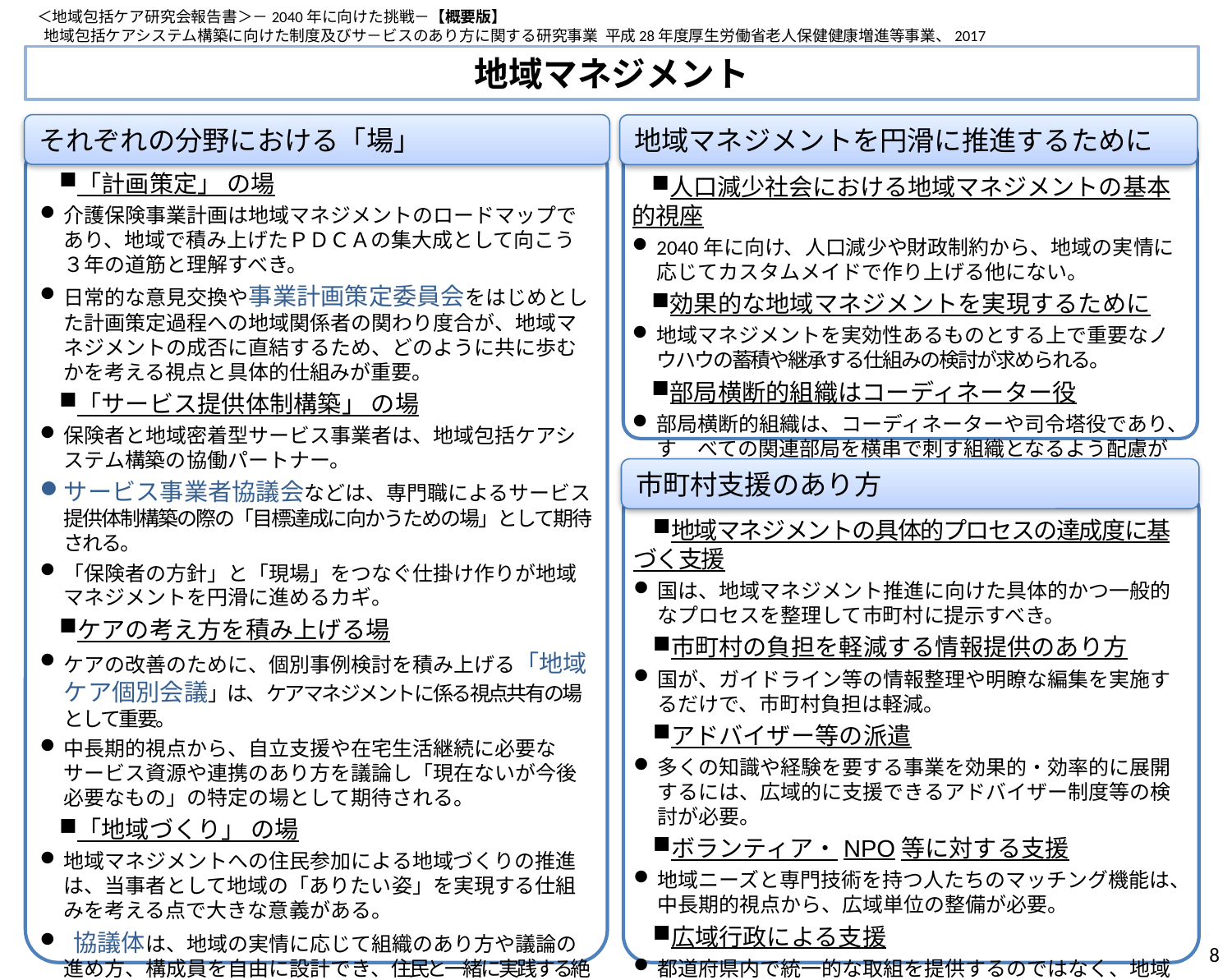

＜地域包括ケア研究会報告書＞－2040年に向けた挑戦－【概要版】
 地域包括ケアシステム構築に向けた制度及びサ－ビスのあり方に関する研究事業  平成28年度厚生労働省老人保健健康増進等事業、2017
地域マネジメント
それぞれの分野における「場」
地域マネジメントを円滑に推進するために

「計画策定」 の場
介護保険事業計画は地域マネジメントのロードマップであり、地域で積み上げたＰＤＣＡの集大成として向こう３年の道筋と理解すべき。
日常的な意見交換や事業計画策定委員会をはじめとした計画策定過程への地域関係者の関わり度合が、地域マネジメントの成否に直結するため、どのように共に歩むかを考える視点と具体的仕組みが重要。
「サービス提供体制構築」 の場
保険者と地域密着型サービス事業者は、地域包括ケアシステム構築の協働パートナー。
サービス事業者協議会などは、専門職によるサービス提供体制構築の際の「目標達成に向かうための場」として期待される。
「保険者の方針」と「現場」をつなぐ仕掛け作りが地域マネジメントを円滑に進めるカギ。
ケアの考え方を積み上げる場
ケアの改善のために、個別事例検討を積み上げる「地域ケア個別会議」は、ケアマネジメントに係る視点共有の場として重要。
中長期的視点から、自立支援や在宅生活継続に必要なサービス資源や連携のあり方を議論し「現在ないが今後必要なもの」の特定の場として期待される。
「地域づくり」 の場
地域マネジメントへの住民参加による地域づくりの推進は、当事者として地域の「ありたい姿」を実現する仕組みを考える点で大きな意義がある。
 協議体は、地域の実情に応じて組織のあり方や議論の進め方、構成員を自由に設計でき、住民と一緒に実践する絶好の場。
人口減少社会における地域マネジメントの基本的視座
2040年に向け、人口減少や財政制約から、地域の実情に応じてカスタムメイドで作り上げる他にない。
効果的な地域マネジメントを実現するために
地域マネジメントを実効性あるものとする上で重要なノウハウの蓄積や継承する仕組みの検討が求められる。
部局横断的組織はコーディネーター役
部局横断的組織は、コーディネーターや司令塔役であり、す　べての関連部局を横串で刺す組織となるよう配慮が必要。
市町村支援のあり方

地域マネジメントの具体的プロセスの達成度に基づく支援
国は、地域マネジメント推進に向けた具体的かつ一般的なプロセスを整理して市町村に提示すべき。
市町村の負担を軽減する情報提供のあり方
国が、ガイドライン等の情報整理や明瞭な編集を実施するだけで、市町村負担は軽減。
アドバイザー等の派遣
多くの知識や経験を要する事業を効果的・効率的に展開するには、広域的に支援できるアドバイザー制度等の検討が必要。
ボランティア・NPO等に対する支援
地域ニーズと専門技術を持つ人たちのマッチング機能は、中長期的視点から、広域単位の整備が必要。
広域行政による支援
都道府県内で統一的な取組を提供するのではなく、地域特性に応じた市町村支援が重要。
8